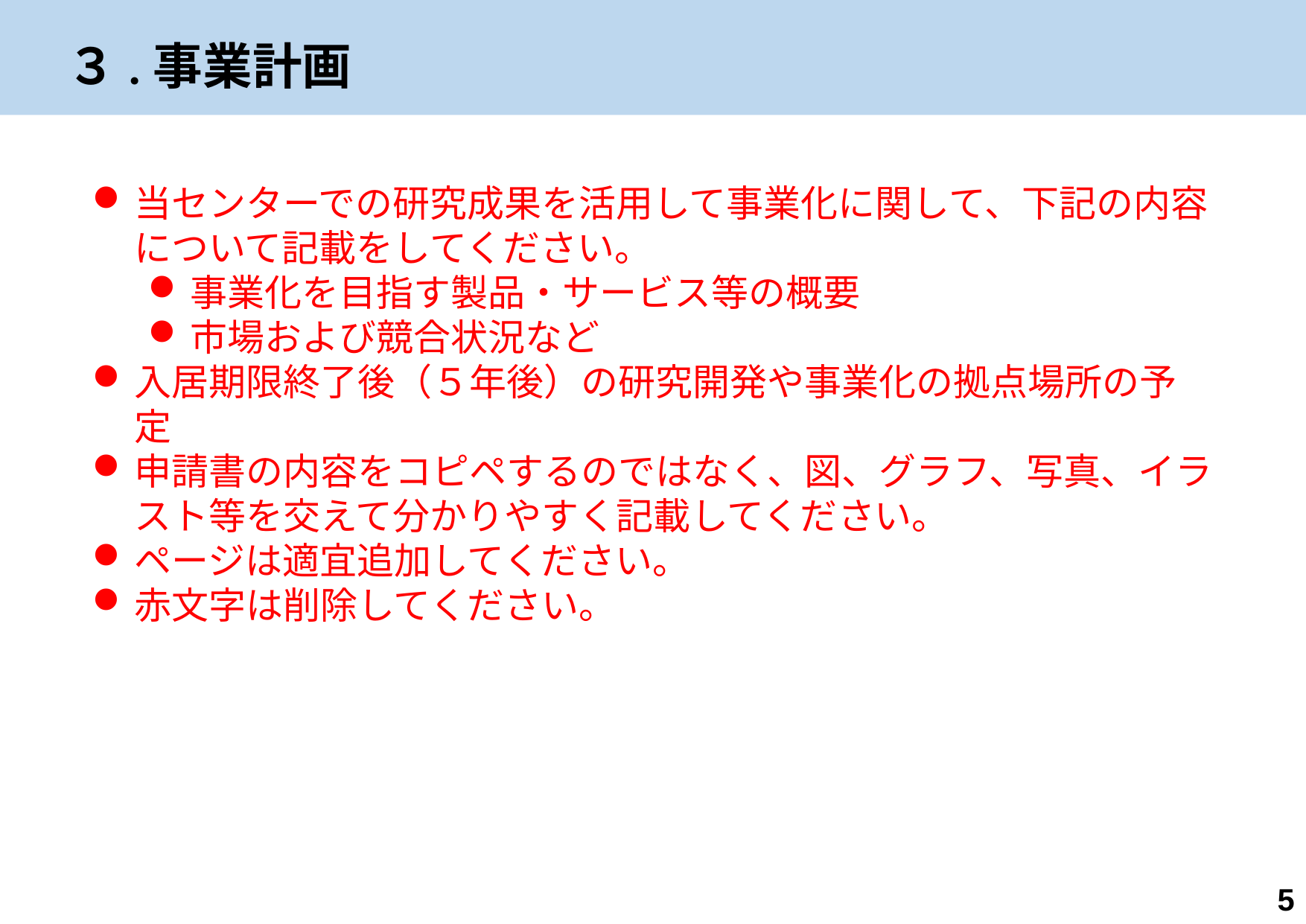

３.事業計画
当センターでの研究成果を活用して事業化に関して、下記の内容について記載をしてください。
事業化を目指す製品・サービス等の概要
市場および競合状況など
入居期限終了後（５年後）の研究開発や事業化の拠点場所の予定
申請書の内容をコピペするのではなく、図、グラフ、写真、イラスト等を交えて分かりやすく記載してください。
ページは適宜追加してください。
赤文字は削除してください。
5